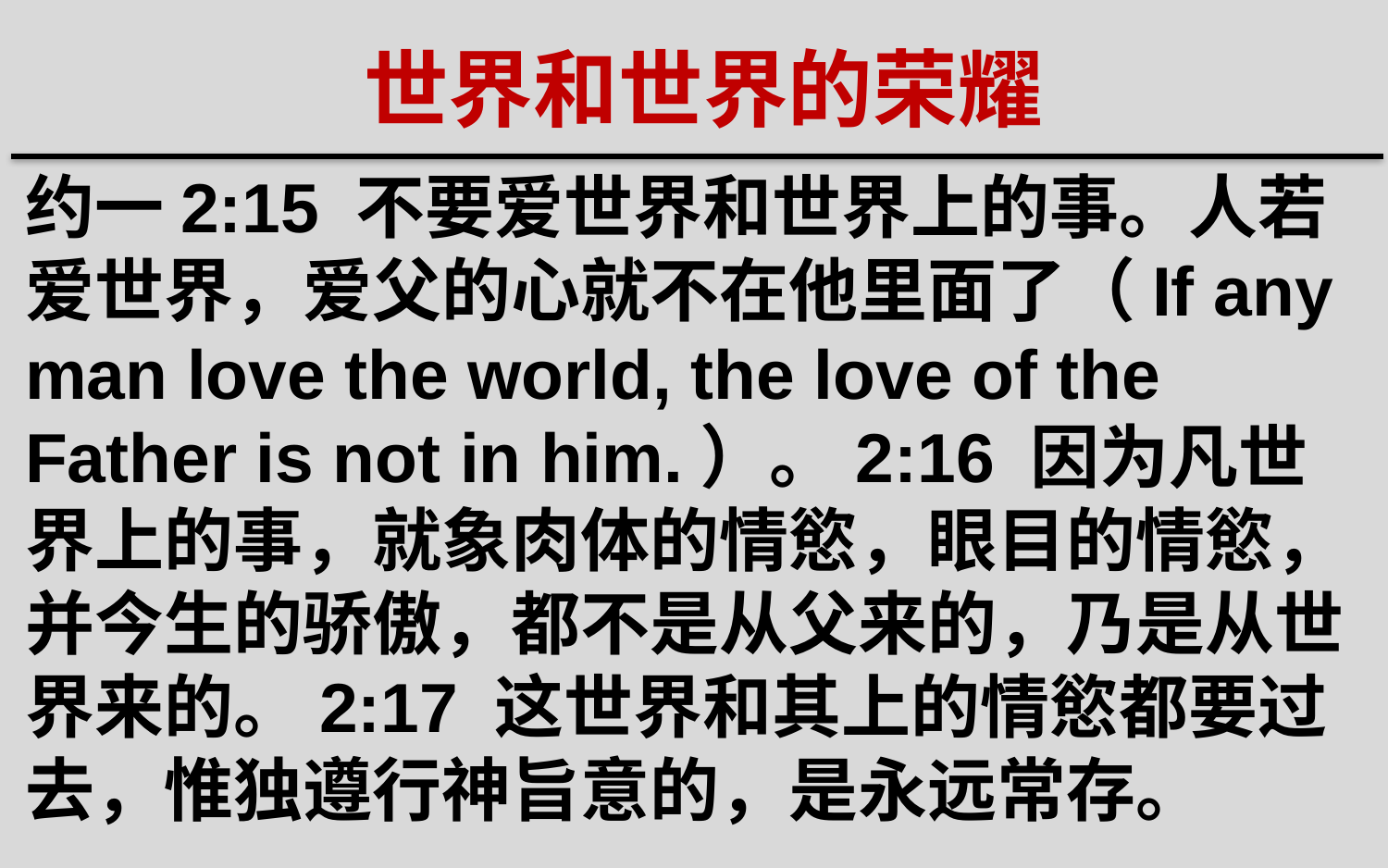

世界和世界的荣耀
约一2:15 不要爱世界和世界上的事。人若爱世界，爱父的心就不在他里面了（If any man love the world, the love of the Father is not in him.）。2:16 因为凡世界上的事，就象肉体的情慾，眼目的情慾，并今生的骄傲，都不是从父来的，乃是从世界来的。2:17 这世界和其上的情慾都要过去，惟独遵行神旨意的，是永远常存。